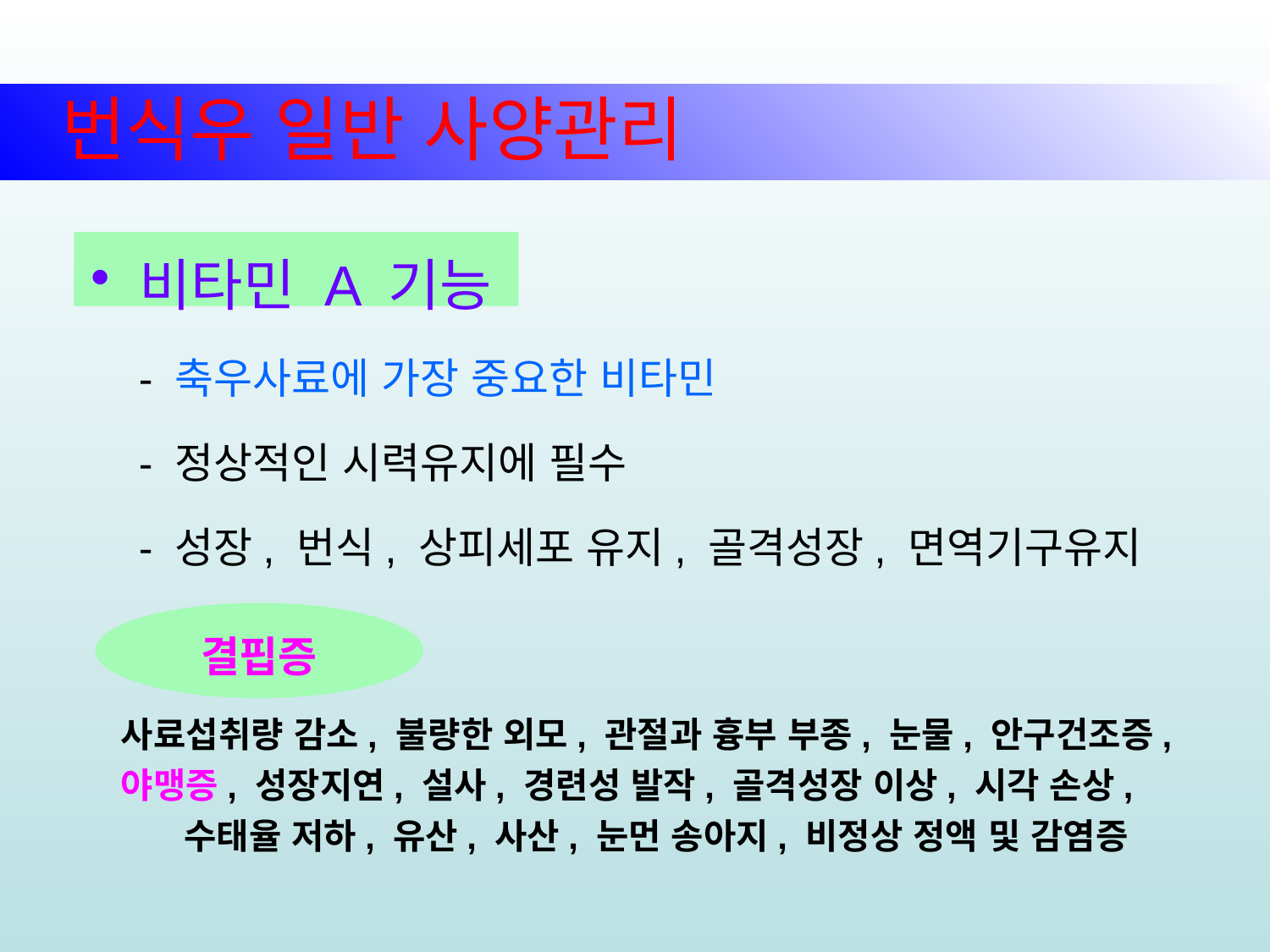

번식우 일반 사양관리
비타민 A 기능
    - 축우사료에 가장 중요한 비타민
    - 정상적인 시력유지에 필수
    - 성장, 번식, 상피세포 유지, 골격성장, 면역기구유지

결핍증
사료섭취량 감소, 불량한 외모, 관절과 흉부 부종, 눈물, 안구건조증,   야맹증, 성장지연, 설사, 경련성 발작, 골격성장 이상, 시각 손상,       수태율 저하, 유산, 사산, 눈먼 송아지, 비정상 정액 및 감염증